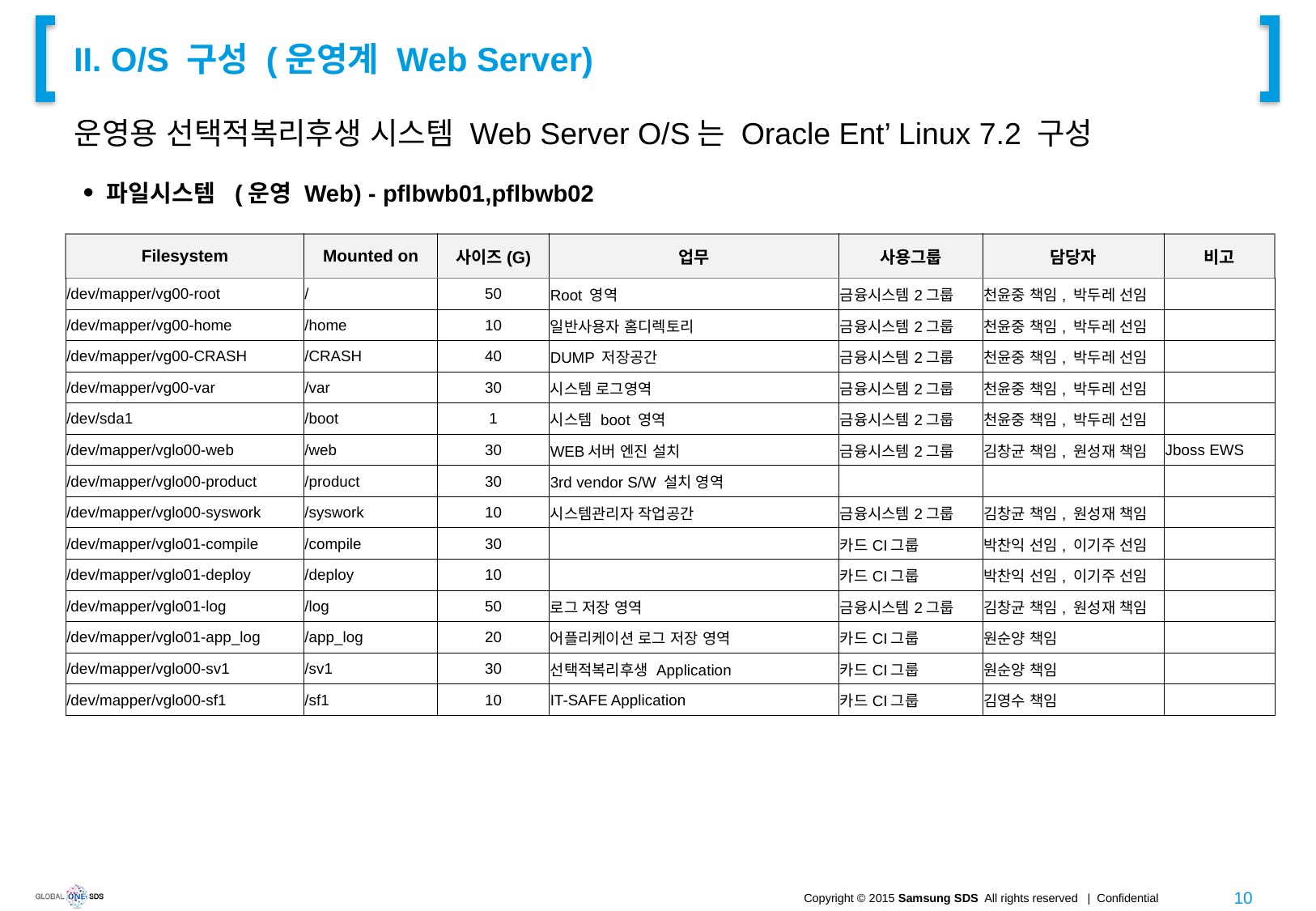

# II. O/S 구성 (운영계 Web Server)
운영용 선택적복리후생 시스템 Web Server O/S는 Oracle Ent’ Linux 7.2 구성
파일시스템  (운영 Web) - pflbwb01,pflbwb02
| Filesystem | Mounted on | 사이즈(G) | 업무 | 사용그룹 | 담당자 | 비고 |
| --- | --- | --- | --- | --- | --- | --- |
| /dev/mapper/vg00-root | / | 50 | Root 영역 | 금융시스템2그룹 | 천윤중 책임, 박두레 선임 |  |
| /dev/mapper/vg00-home | /home | 10 | 일반사용자 홈디렉토리 | 금융시스템2그룹 | 천윤중 책임, 박두레 선임 |  |
| /dev/mapper/vg00-CRASH | /CRASH | 40 | DUMP 저장공간 | 금융시스템2그룹 | 천윤중 책임, 박두레 선임 |  |
| /dev/mapper/vg00-var | /var | 30 | 시스템 로그영역 | 금융시스템2그룹 | 천윤중 책임, 박두레 선임 |  |
| /dev/sda1 | /boot | 1 | 시스템 boot 영역 | 금융시스템2그룹 | 천윤중 책임, 박두레 선임 |  |
| /dev/mapper/vglo00-web | /web | 30 | WEB서버 엔진 설치 | 금융시스템2그룹 | 김창균 책임, 원성재 책임 | Jboss EWS |
| /dev/mapper/vglo00-product | /product | 30 | 3rd vendor S/W 설치 영역 |  |  |  |
| /dev/mapper/vglo00-syswork | /syswork | 10 | 시스템관리자 작업공간 | 금융시스템2그룹 | 김창균 책임, 원성재 책임 |  |
| /dev/mapper/vglo01-compile | /compile | 30 |  | 카드CI그룹 | 박찬익 선임, 이기주 선임 |  |
| /dev/mapper/vglo01-deploy | /deploy | 10 |  | 카드CI그룹 | 박찬익 선임, 이기주 선임 |  |
| /dev/mapper/vglo01-log | /log | 50 | 로그 저장 영역 | 금융시스템2그룹 | 김창균 책임, 원성재 책임 |  |
| /dev/mapper/vglo01-app\_log | /app\_log | 20 | 어플리케이션 로그 저장 영역 | 카드CI그룹 | 원순양 책임 |  |
| /dev/mapper/vglo00-sv1 | /sv1 | 30 | 선택적복리후생 Application | 카드CI그룹 | 원순양 책임 |  |
| /dev/mapper/vglo00-sf1 | /sf1 | 10 | IT-SAFE Application | 카드CI그룹 | 김영수 책임 |  |